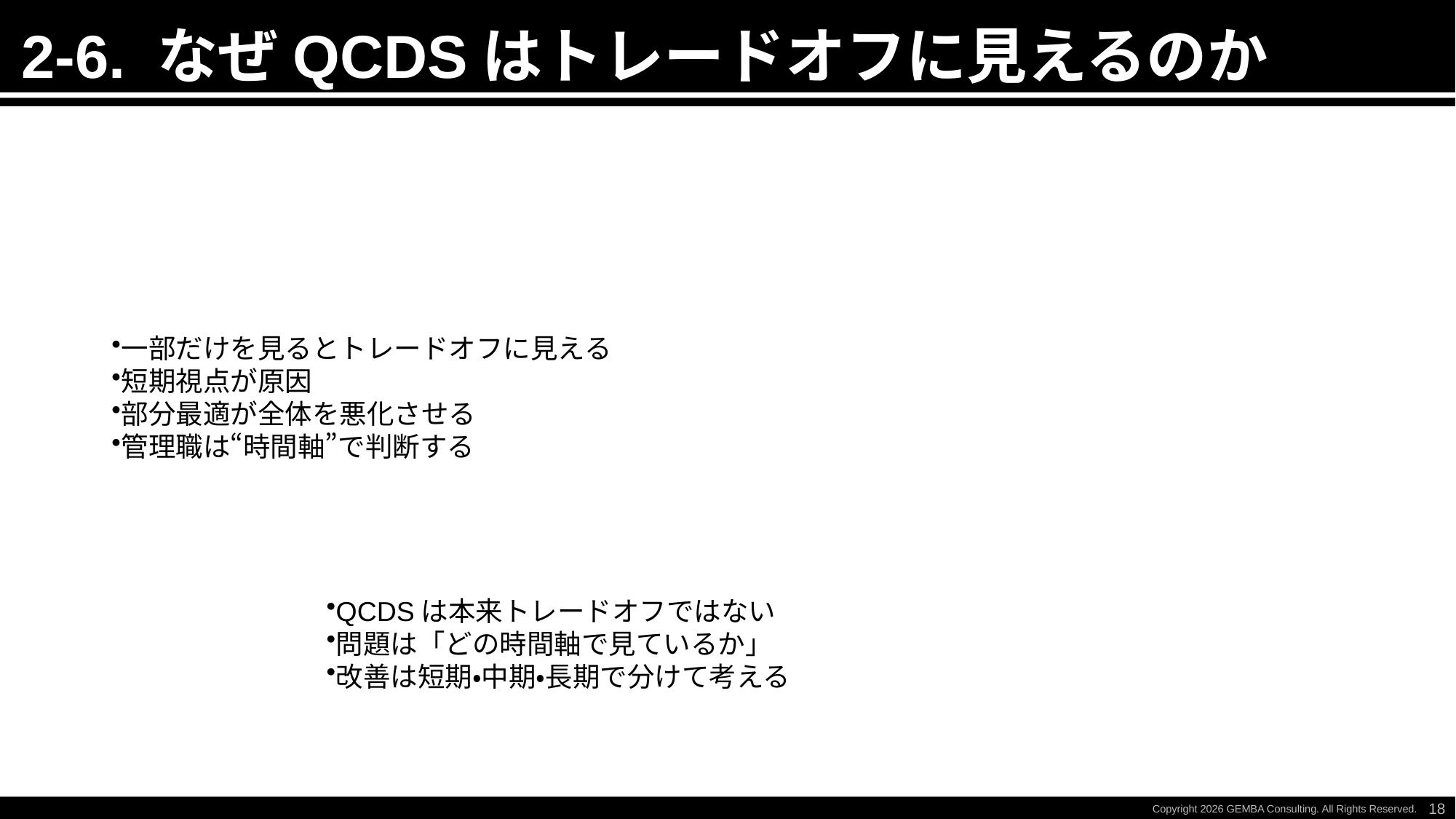

2-6. なぜQCDSはトレードオフに見えるのか
一部だけを見るとトレードオフに見える
短期視点が原因
部分最適が全体を悪化させる
管理職は“時間軸”で判断する
QCDSは本来トレードオフではない
問題は「どの時間軸で見ているか」
改善は短期・中期・長期で分けて考える
18